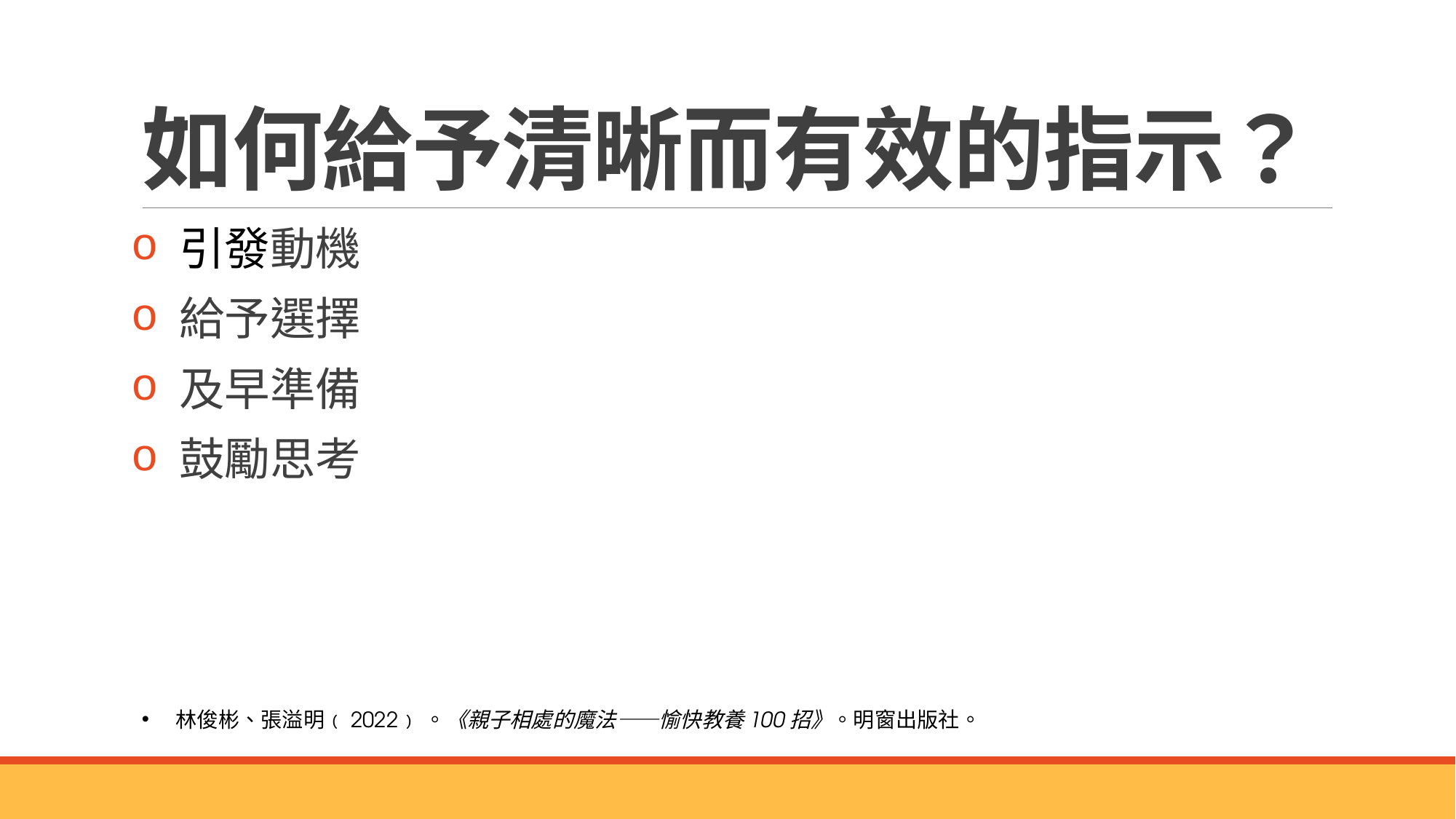

# 如何給予清晰而有效的指示？
 引發動機
 給予選擇
 及早準備
 鼓勵思考
林俊彬、張溢明﹙2022﹚。《親子相處的魔法——愉快教養100招》。明窗出版社。